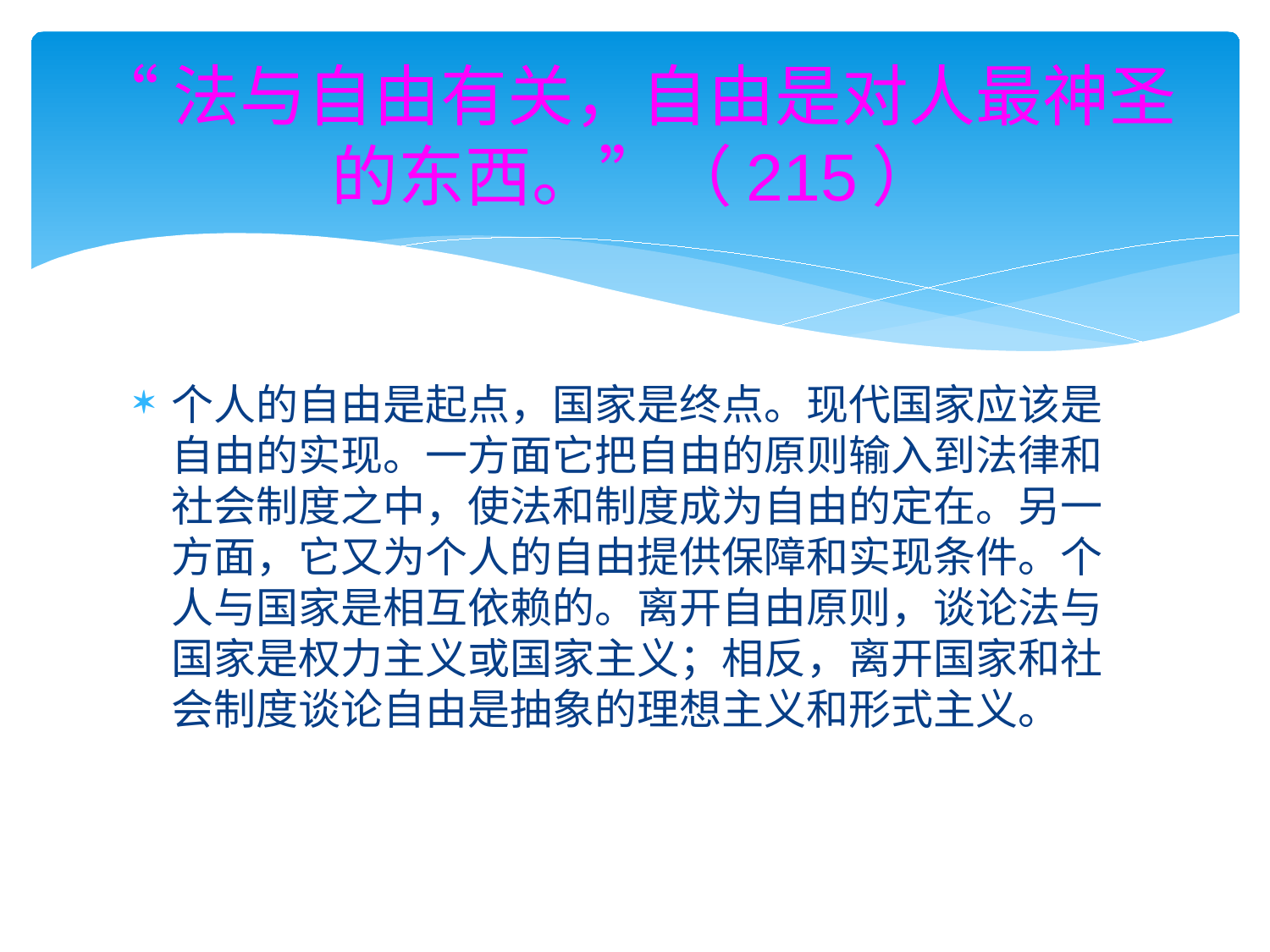

# “法与自由有关，自由是对人最神圣的东西。”（215）
个人的自由是起点，国家是终点。现代国家应该是自由的实现。一方面它把自由的原则输入到法律和社会制度之中，使法和制度成为自由的定在。另一方面，它又为个人的自由提供保障和实现条件。个人与国家是相互依赖的。离开自由原则，谈论法与国家是权力主义或国家主义；相反，离开国家和社会制度谈论自由是抽象的理想主义和形式主义。